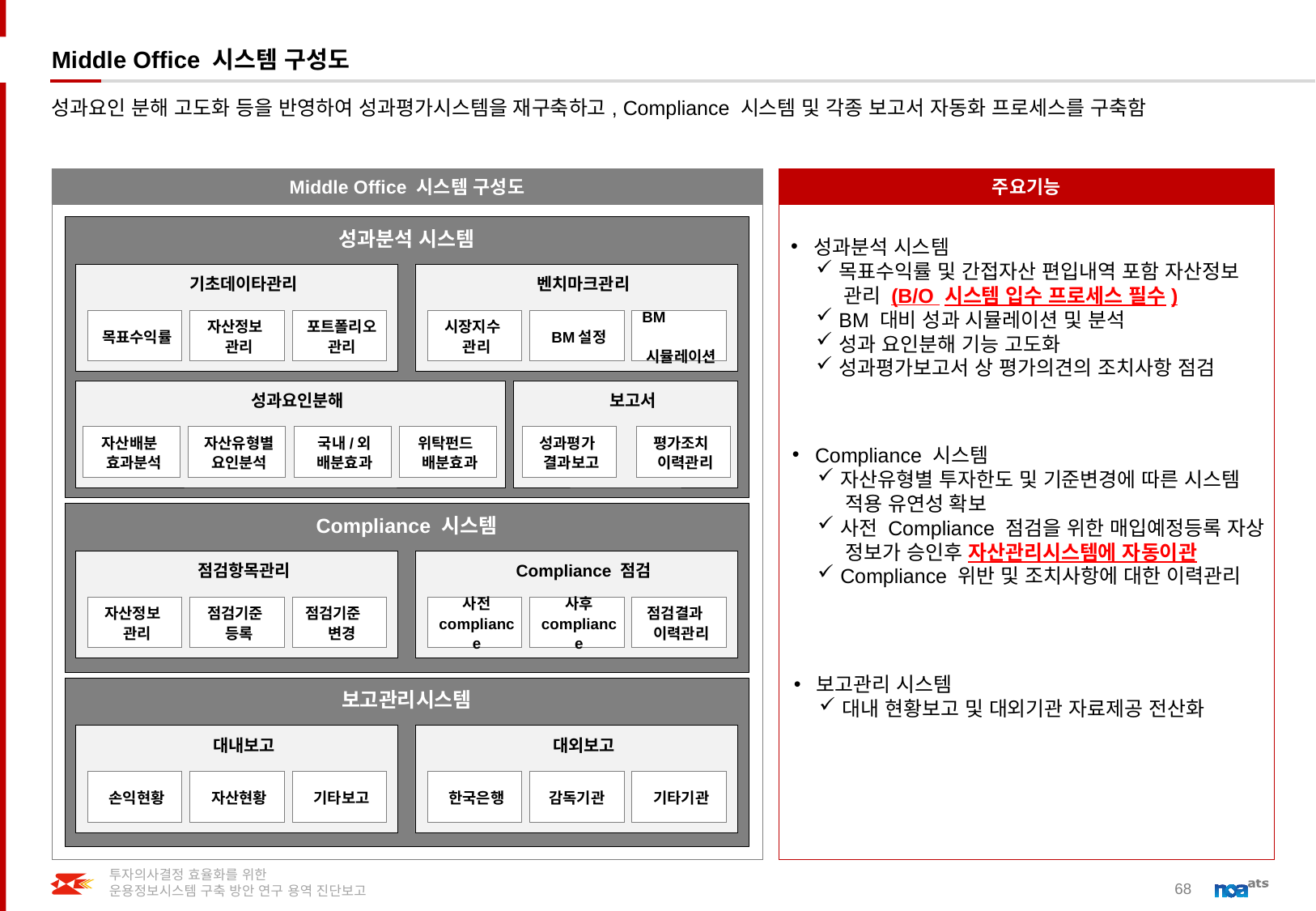

# Middle Office 시스템 구성도
성과요인 분해 고도화 등을 반영하여 성과평가시스템을 재구축하고, Compliance 시스템 및 각종 보고서 자동화 프로세스를 구축함
Middle Office 시스템 구성도
주요기능

성과분석 시스템
목표수익률 및 간접자산 편입내역 포함 자산정보
    관리 (B/O 시스템 입수 프로세스 필수)
BM 대비 성과 시뮬레이션 및 분석
성과 요인분해 기능 고도화
성과평가보고서 상 평가의견의 조치사항 점검

성과분석 시스템
기초데이타관리
목표수익률
자산정보   관리
포트폴리오관리
벤치마크관리
시장지수   관리
BM설정
BM                 시뮬레이션
성과요인분해
자산배분   효과분석
자산유형별 요인분석
국내/외 배분효과
위탁펀드   배분효과
보고서
성과평가   결과보고
평가조치   이력관리
Compliance 시스템
자산유형별 투자한도 및 기준변경에 따른 시스템
    적용 유연성 확보
사전 Compliance 점검을 위한 매입예정등록 자상
    정보가 승인후 자산관리시스템에 자동이관
Compliance 위반 및 조치사항에 대한 이력관리

Compliance 시스템
점검항목관리
자산정보   관리
점검기준   등록
점검기준     변경
Compliance 점검
사전 compliance
사후 compliance
점검결과    이력관리
보고관리 시스템
대내 현황보고 및 대외기관 자료제공 전산화

보고관리시스템
대내보고
손익현황
자산현황
기타보고
대외보고
한국은행
감독기관
기타기관